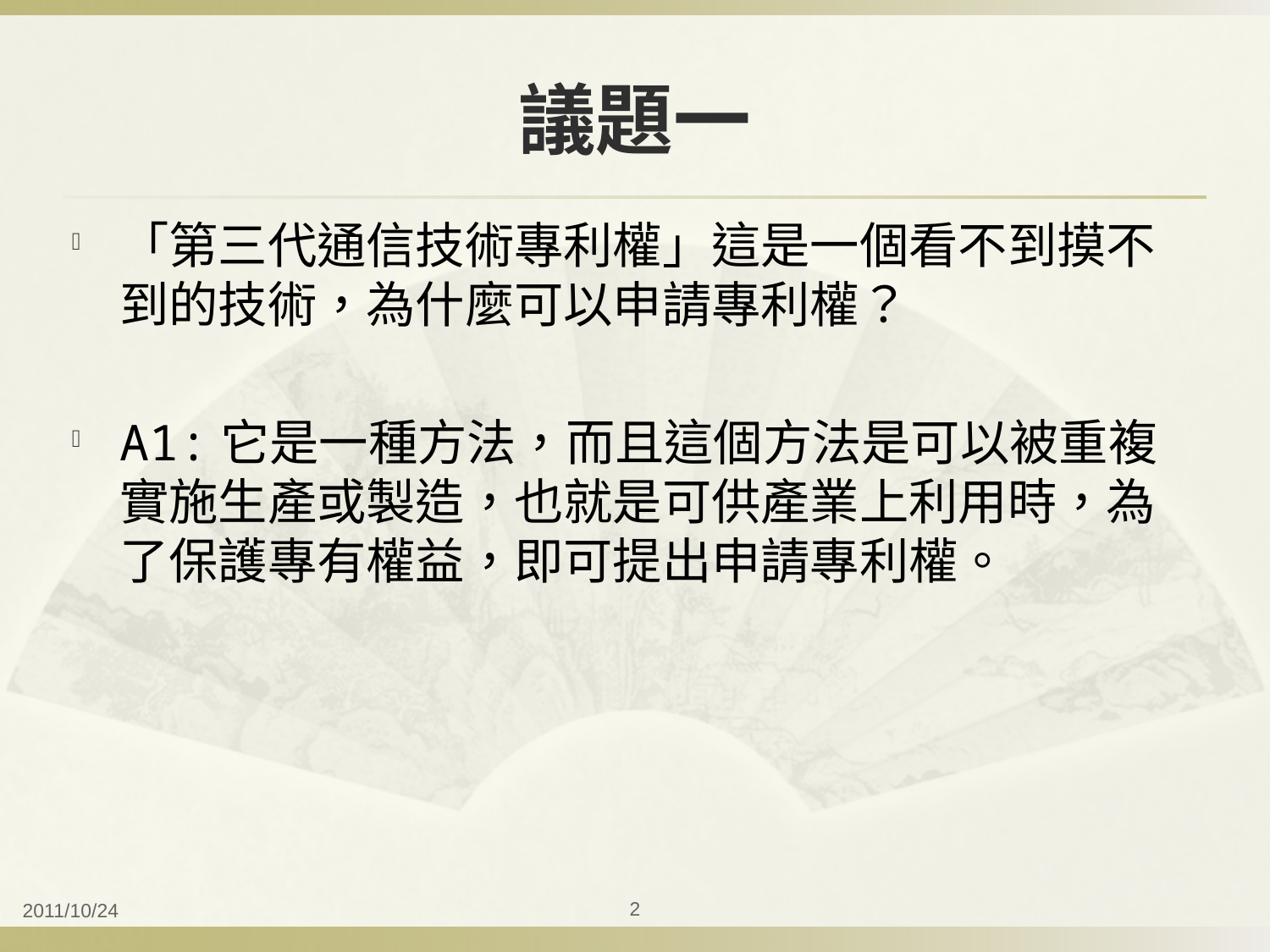

# 議題一
「第三代通信技術專利權」這是一個看不到摸不到的技術，為什麼可以申請專利權？

A1:它是一種方法，而且這個方法是可以被重複實施生產或製造，也就是可供產業上利用時，為了保護專有權益，即可提出申請專利權。
2011/10/24
2